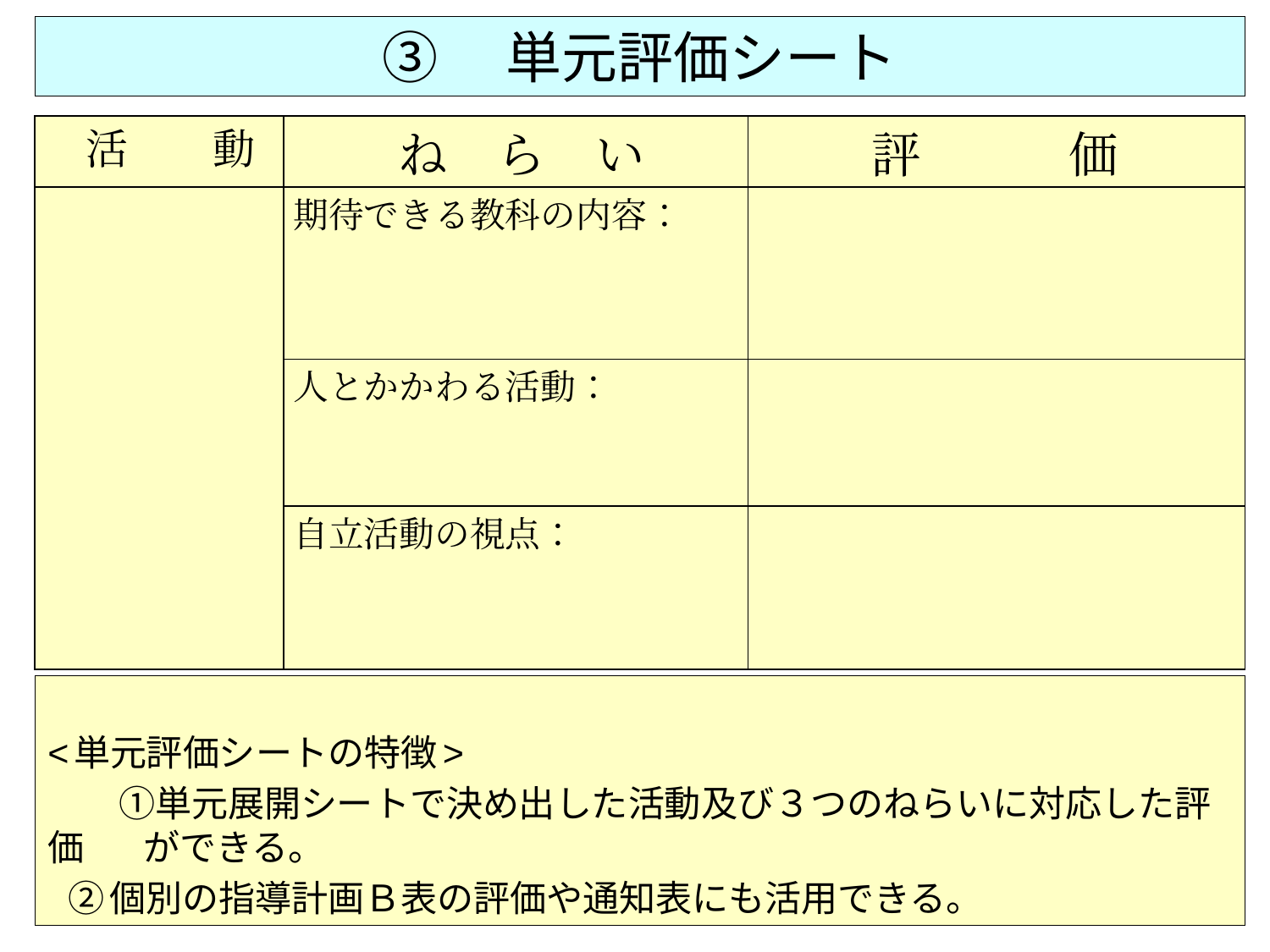

# ③　単元評価シート
| 活　　動 | ね　ら　い | 評　　　価 |
| --- | --- | --- |
|  | 期待できる教科の内容： |  |
|  | 人とかかわる活動： |  |
|  | 自立活動の視点： |  |

<単元評価シートの特徴>
　	①単元展開シートで決め出した活動及び３つのねらいに対応した評価	   ができる。
	②個別の指導計画Ｂ表の評価や通知表にも活用できる。

16